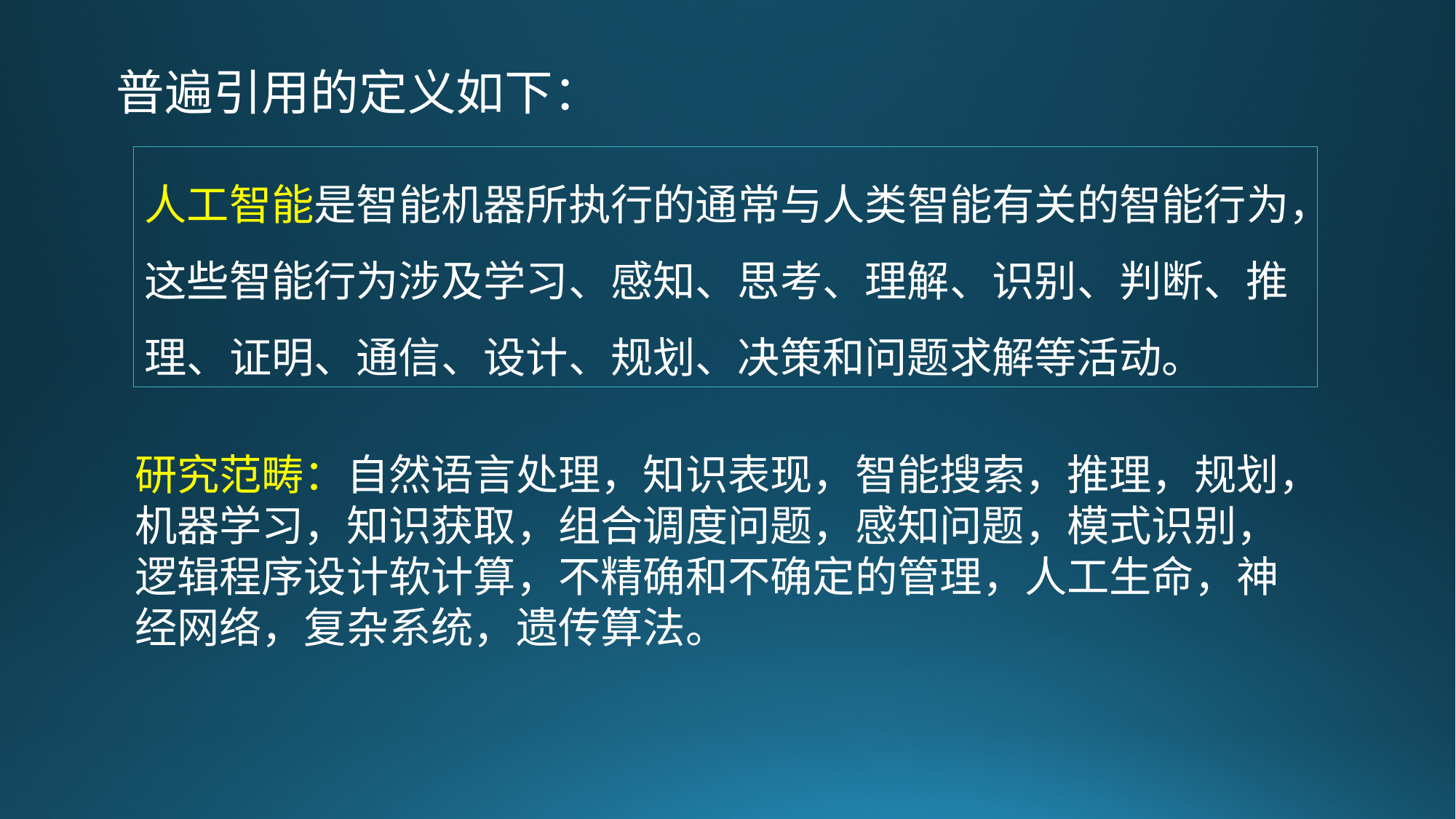

普遍引用的定义如下：
人工智能是智能机器所执行的通常与人类智能有关的智能行为，这些智能行为涉及学习、感知、思考、理解、识别、判断、推理、证明、通信、设计、规划、决策和问题求解等活动。
研究范畴：自然语言处理，知识表现，智能搜索，推理，规划，机器学习，知识获取，组合调度问题，感知问题，模式识别，逻辑程序设计软计算，不精确和不确定的管理，人工生命，神经网络，复杂系统，遗传算法。